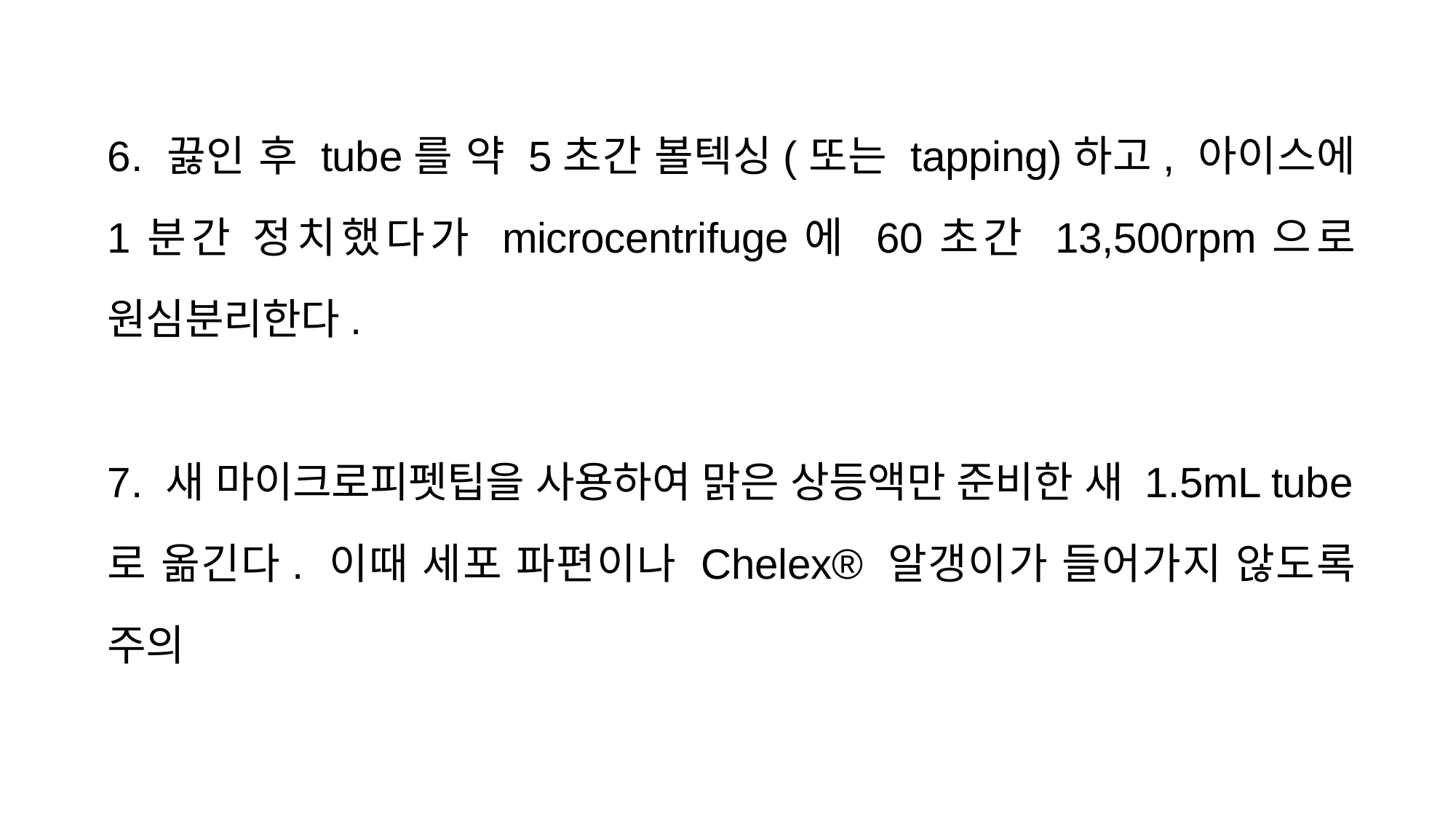

02
6. 끓인 후 tube를 약 5초간 볼텍싱(또는 tapping)하고, 아이스에 1분간 정치했다가 microcentrifuge에 60초간 13,500rpm으로 원심분리한다.

7. 새 마이크로피펫팁을 사용하여 맑은 상등액만 준비한 새 1.5mL tube로 옮긴다. 이때 세포 파편이나 Chelex® 알갱이가 들어가지 않도록 주의